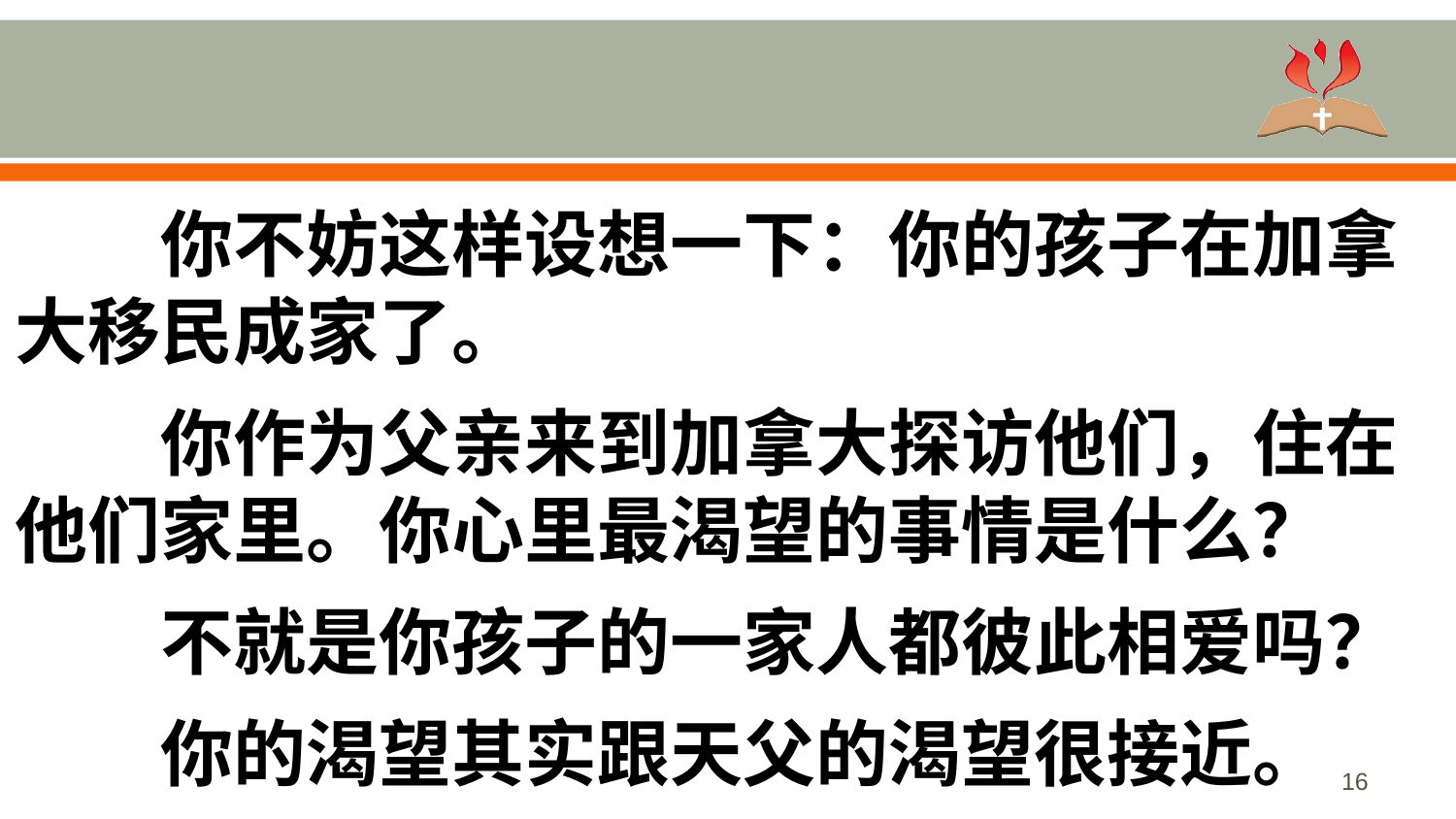

你不妨这样设想一下：你的孩子在加拿大移民成家了。
你作为父亲来到加拿大探访他们，住在他们家里。你心里最渴望的事情是什么？
不就是你孩子的一家人都彼此相爱吗？
你的渴望其实跟天父的渴望很接近。

16